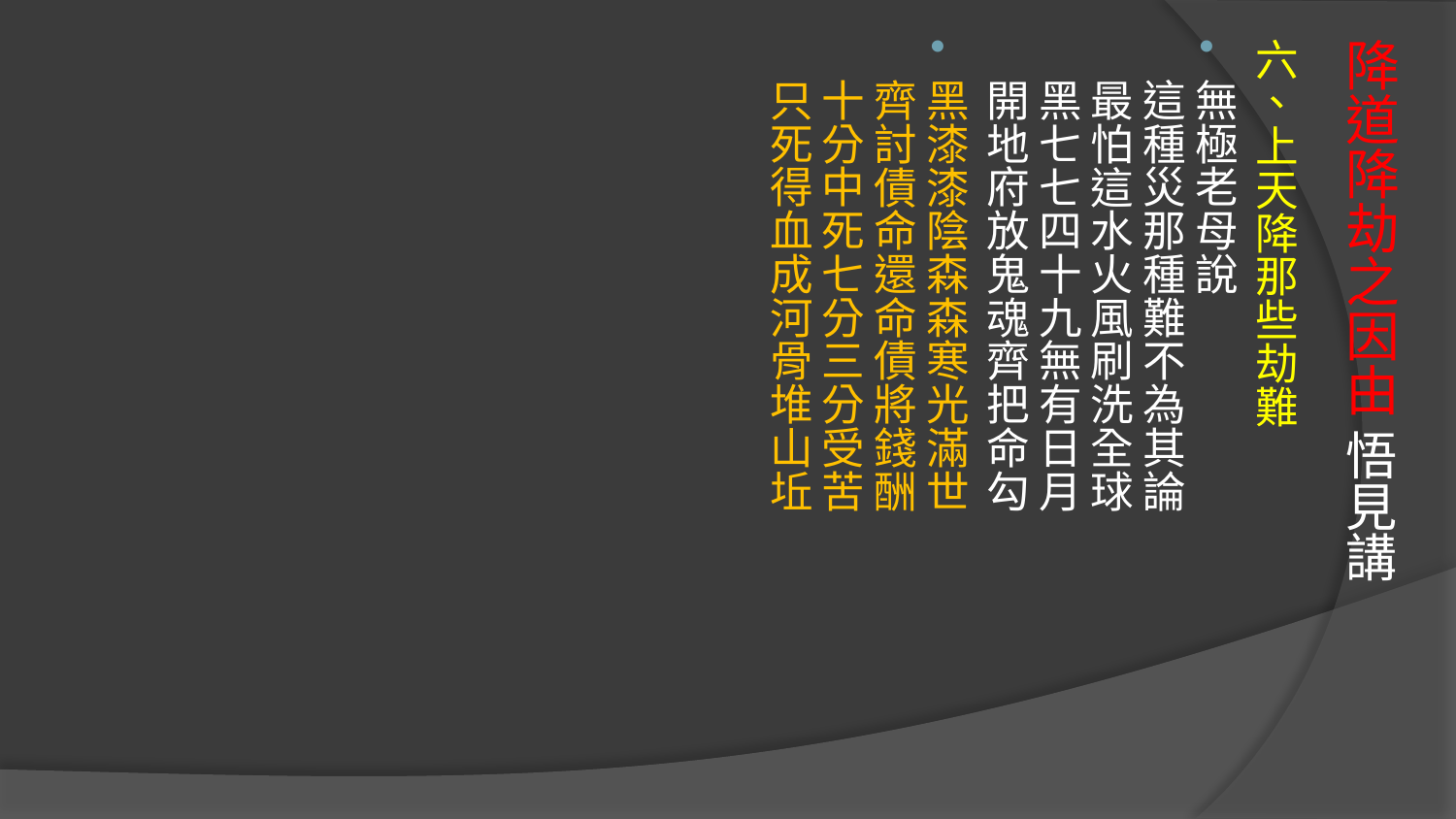

六、上天降那些劫難
無極老母說
這種災那種難不為其論 
最怕這水火風刷洗全球
黑七七四十九無有日月 　
開地府放鬼魂齊把命勾
黑漆漆陰森森寒光滿世 　
齊討債命還命債將錢酬
十分中死七分三分受苦 
只死得血成河骨堆山坵

# 降道降劫之因由 悟見講